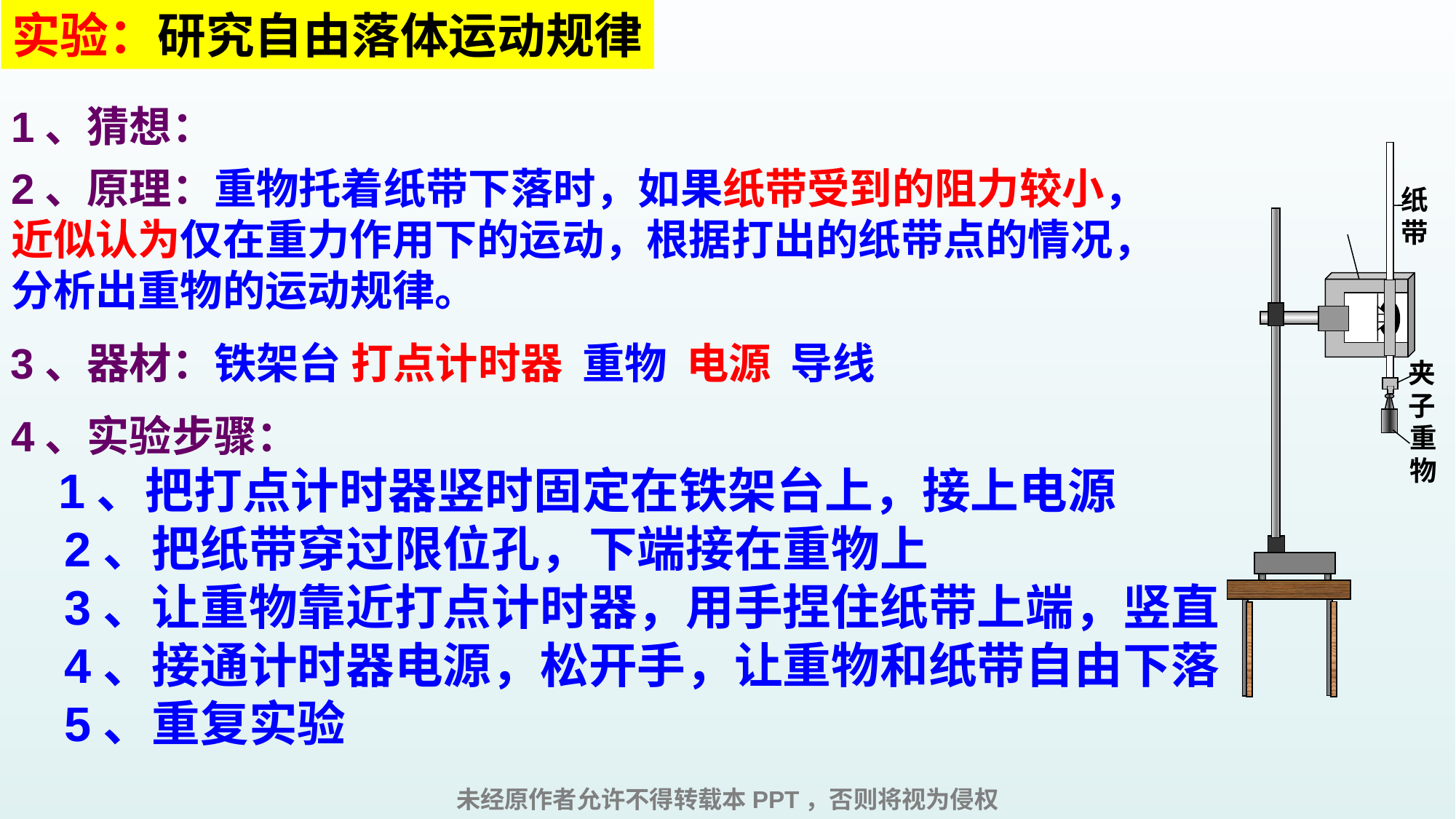

实验：研究自由落体运动规律
1、猜想：

纸带

夹子

重物

2、原理：重物托着纸带下落时，如果纸带受到的阻力较小，近似认为仅在重力作用下的运动，根据打出的纸带点的情况，分析出重物的运动规律。
3、器材：铁架台 打点计时器  重物  电源  导线
4、实验步骤：
    1、把打点计时器竖时固定在铁架台上，接上电源
    2、把纸带穿过限位孔，下端接在重物上
    3、让重物靠近打点计时器，用手捏住纸带上端，竖直
    4、接通计时器电源，松开手，让重物和纸带自由下落
    5、重复实验
未经原作者允许不得转载本PPT，否则将视为侵权